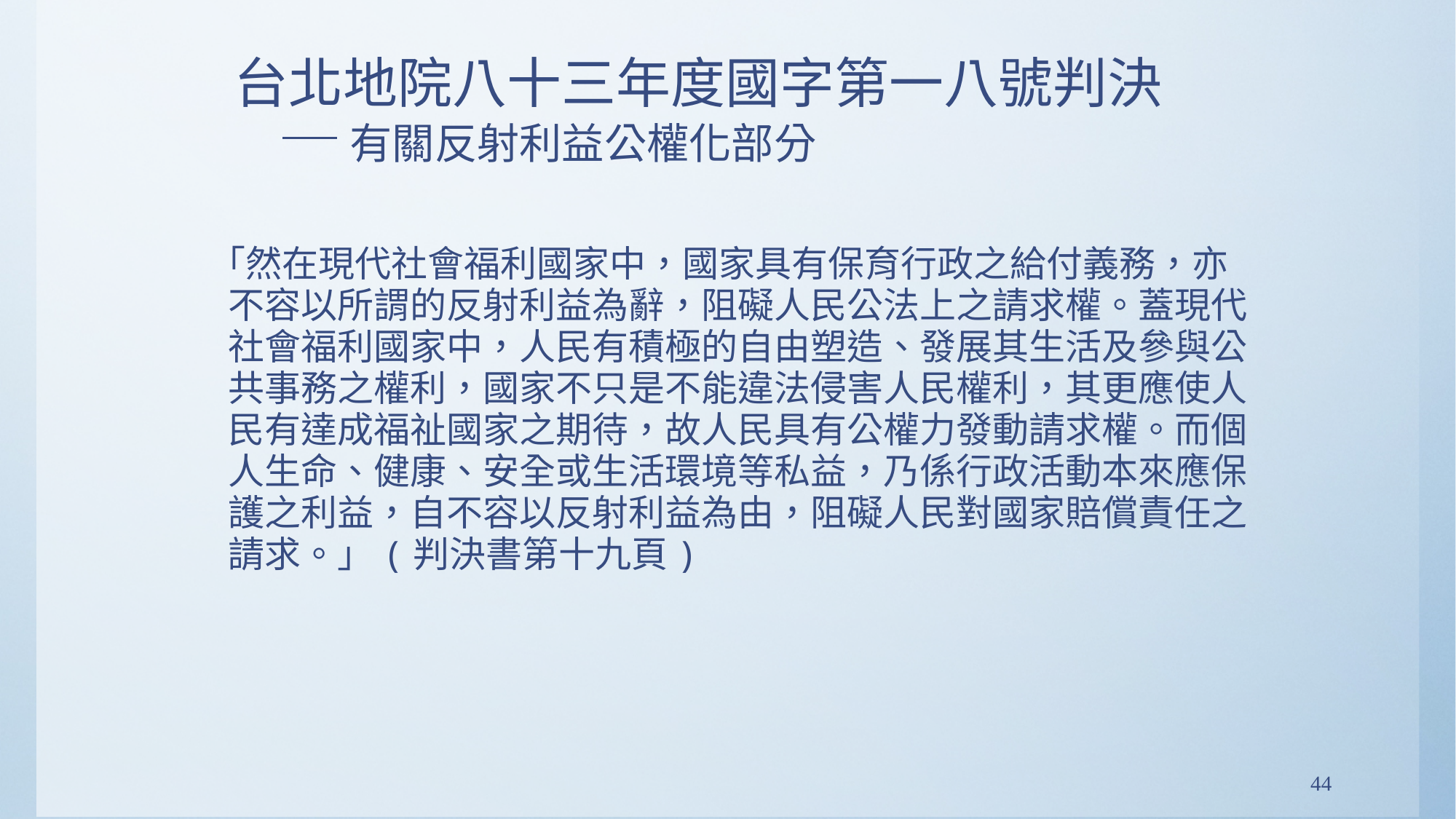

# 台北地院八十三年度國字第一八號判決 ─ 有關反射利益公權化部分
 「然在現代社會福利國家中，國家具有保育行政之給付義務，亦不容以所謂的反射利益為辭，阻礙人民公法上之請求權。蓋現代社會福利國家中，人民有積極的自由塑造、發展其生活及參與公共事務之權利，國家不只是不能違法侵害人民權利，其更應使人民有達成福祉國家之期待，故人民具有公權力發動請求權。而個人生命、健康、安全或生活環境等私益，乃係行政活動本來應保護之利益，自不容以反射利益為由，阻礙人民對國家賠償責任之請求。」(判決書第十九頁)
44